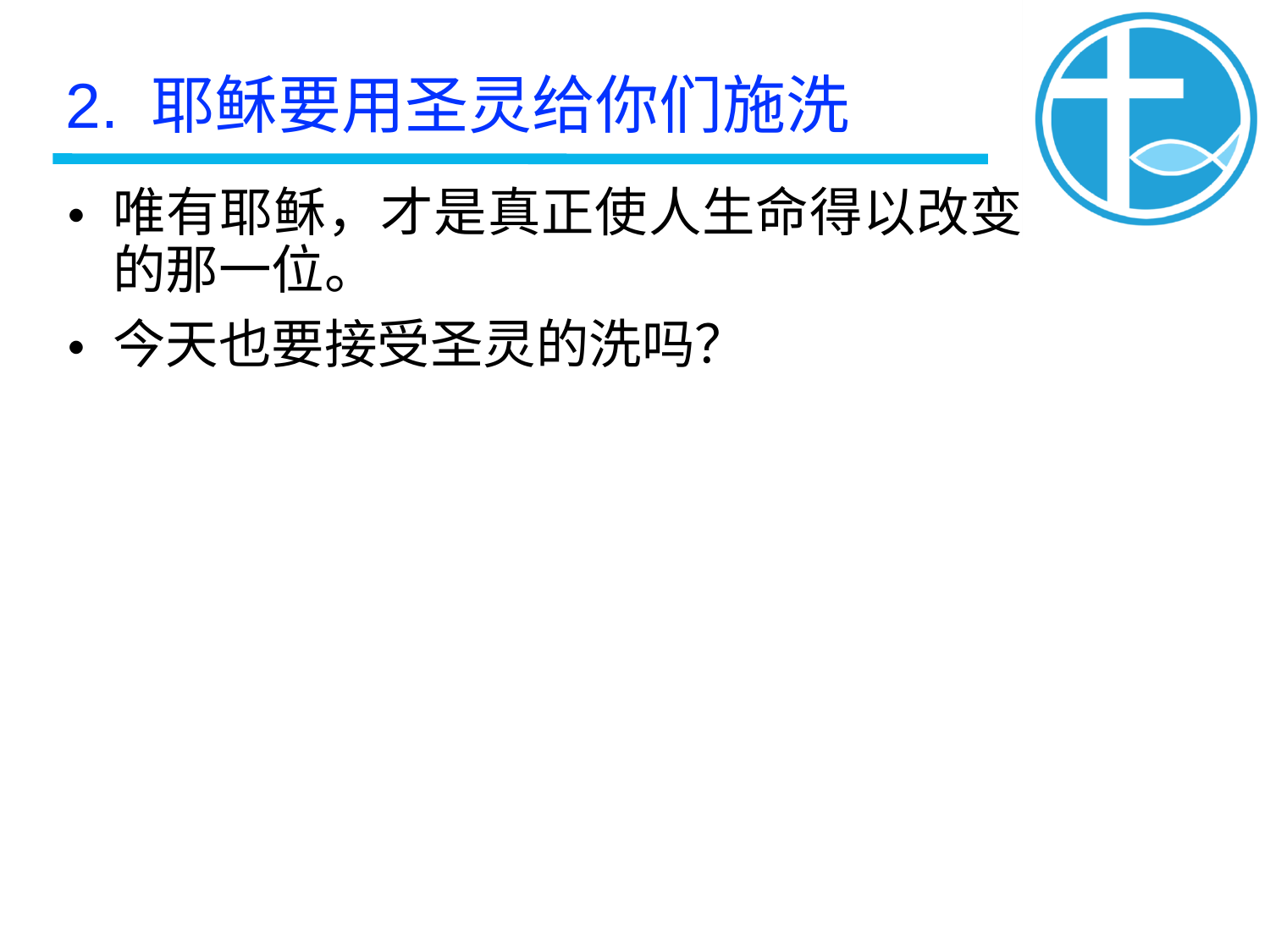

2. 耶稣要用圣灵给你们施洗
唯有耶稣，才是真正使人生命得以改变的那一位。
今天也要接受圣灵的洗吗？